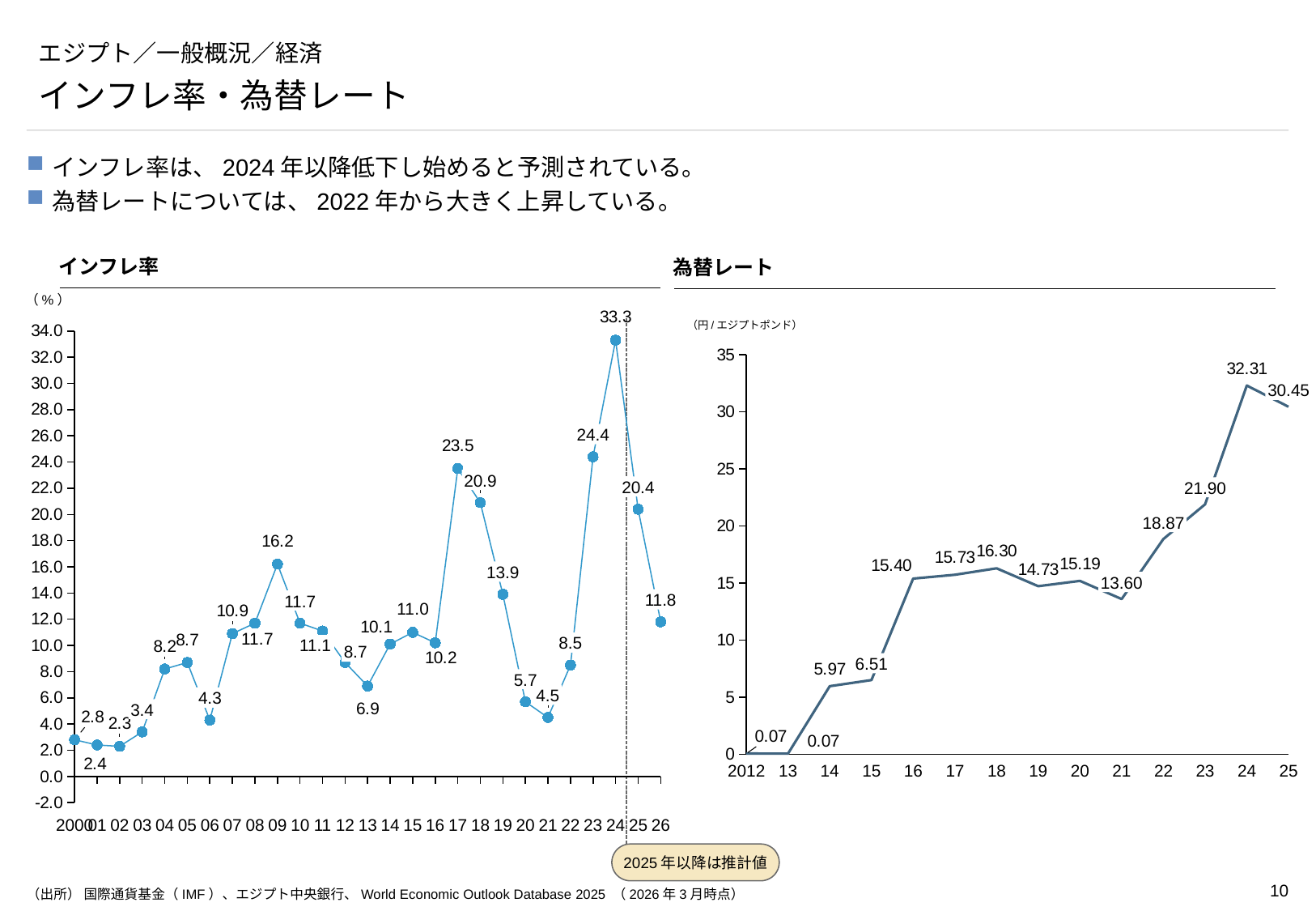

# エジプト／一般概況／経済
インフレ率・為替レート
インフレ率は、2024年以降低下し始めると予測されている。
為替レートについては、2022年から大きく上昇している。
インフレ率
為替レート

### Chart

| Category |  |
|---|---|
（%）

2025年以降は推計値
（円/エジプトポンド）

### Chart

| Category |  |
|---|---|
30.45
Series 1
24.4
20.9
20.4
21.90
18.87
13.9
13.60
11.8
11.7
8.5
11.1
8.7
6.51
5.7
4.5
4.3
3.4
2012
13
14
15
16
17
18
19
20
21
22
23
24
25
2000
01
02
03
04
05
06
07
08
09
10
11
12
13
14
15
16
17
18
19
20
21
22
23
24
25
26
（出所） 国際通貨基金（IMF）、エジプト中央銀行、World Economic Outlook Database 2025 （2026年3月時点）